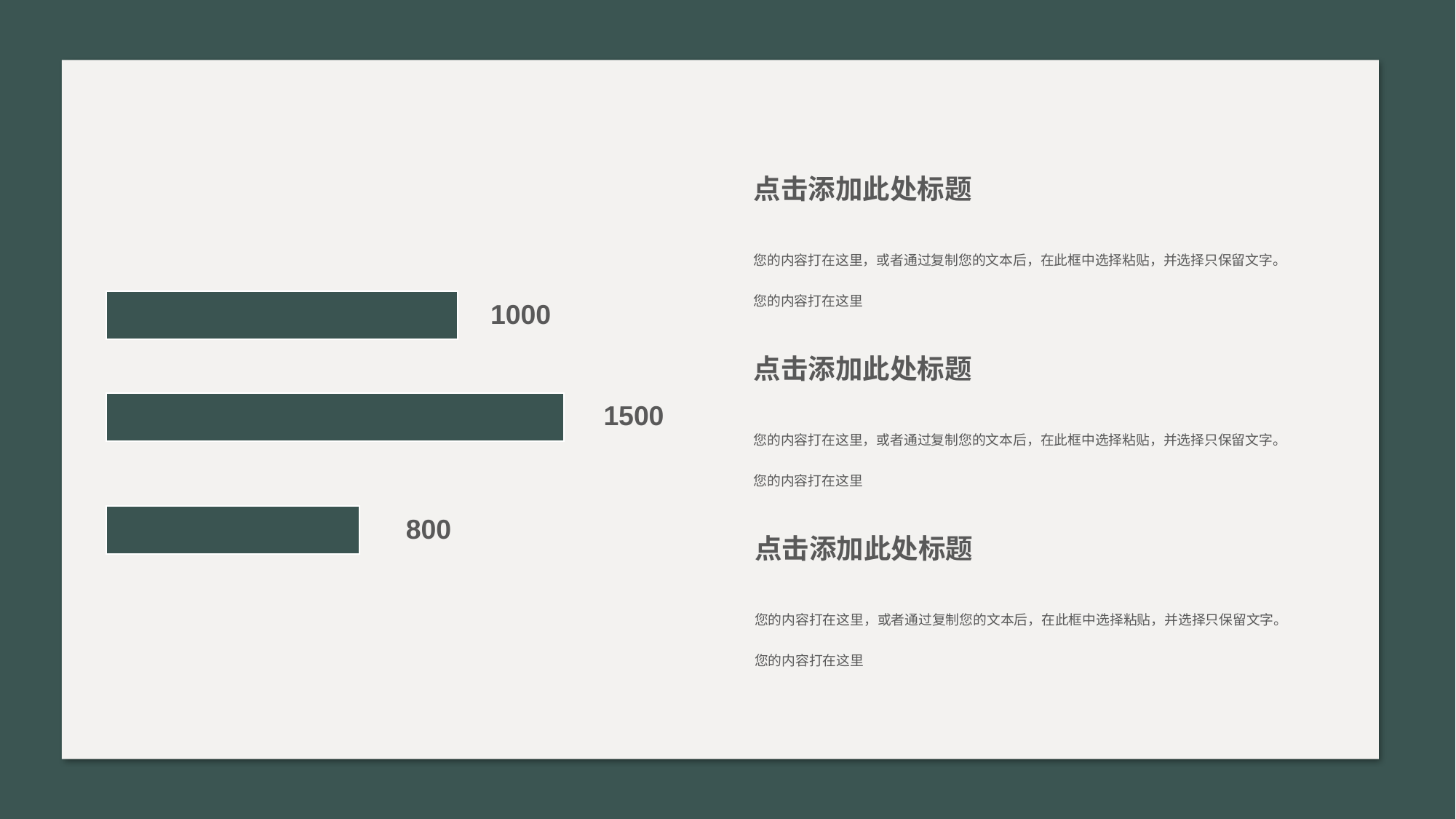

点击添加此处标题
您的内容打在这里，或者通过复制您的文本后，在此框中选择粘贴，并选择只保留文字。您的内容打在这里

1000
点击添加此处标题
1500

您的内容打在这里，或者通过复制您的文本后，在此框中选择粘贴，并选择只保留文字。您的内容打在这里
800

点击添加此处标题
您的内容打在这里，或者通过复制您的文本后，在此框中选择粘贴，并选择只保留文字。您的内容打在这里